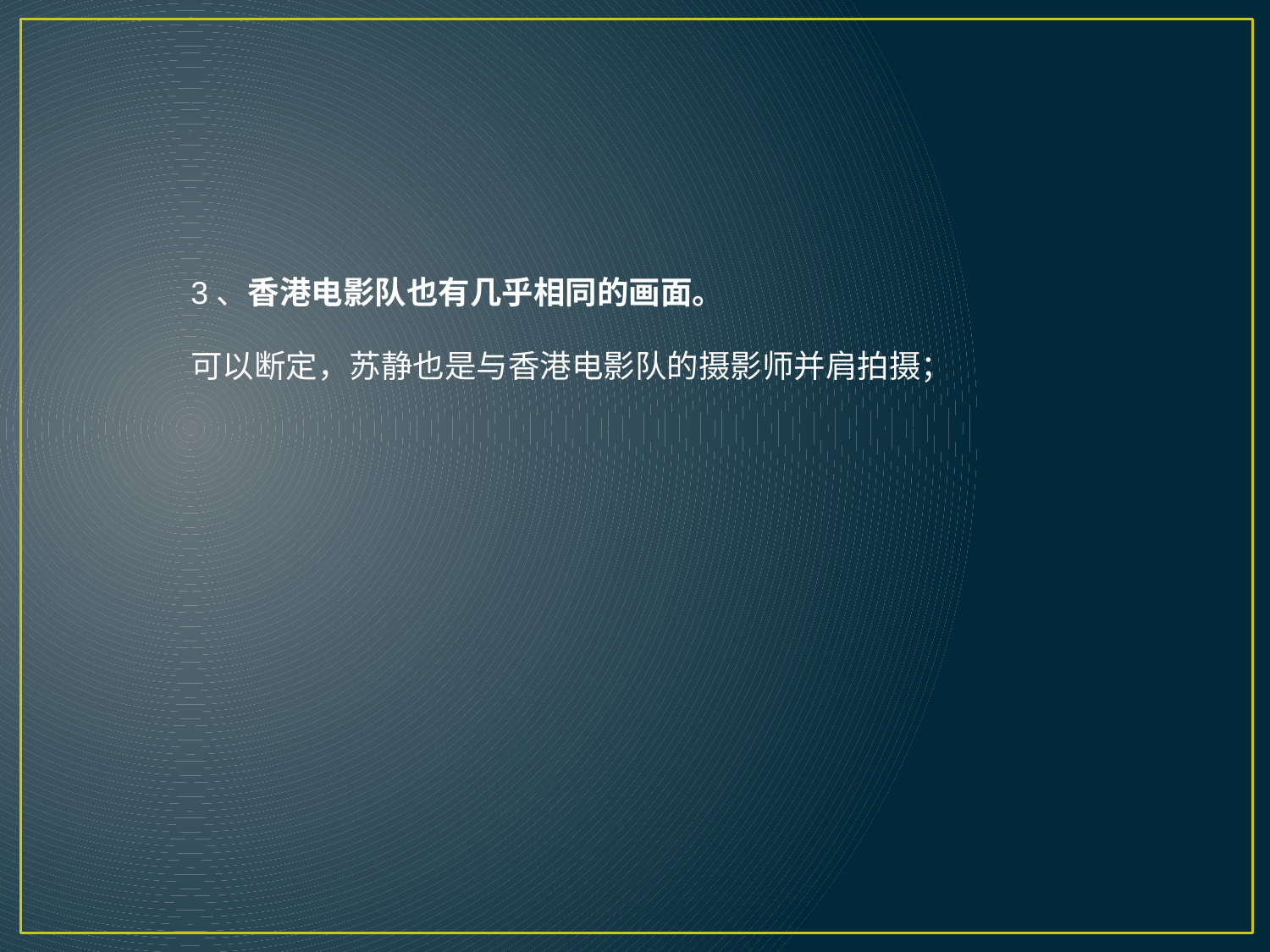

3、香港电影队也有几乎相同的画面。
可以断定，苏静也是与香港电影队的摄影师并肩拍摄；